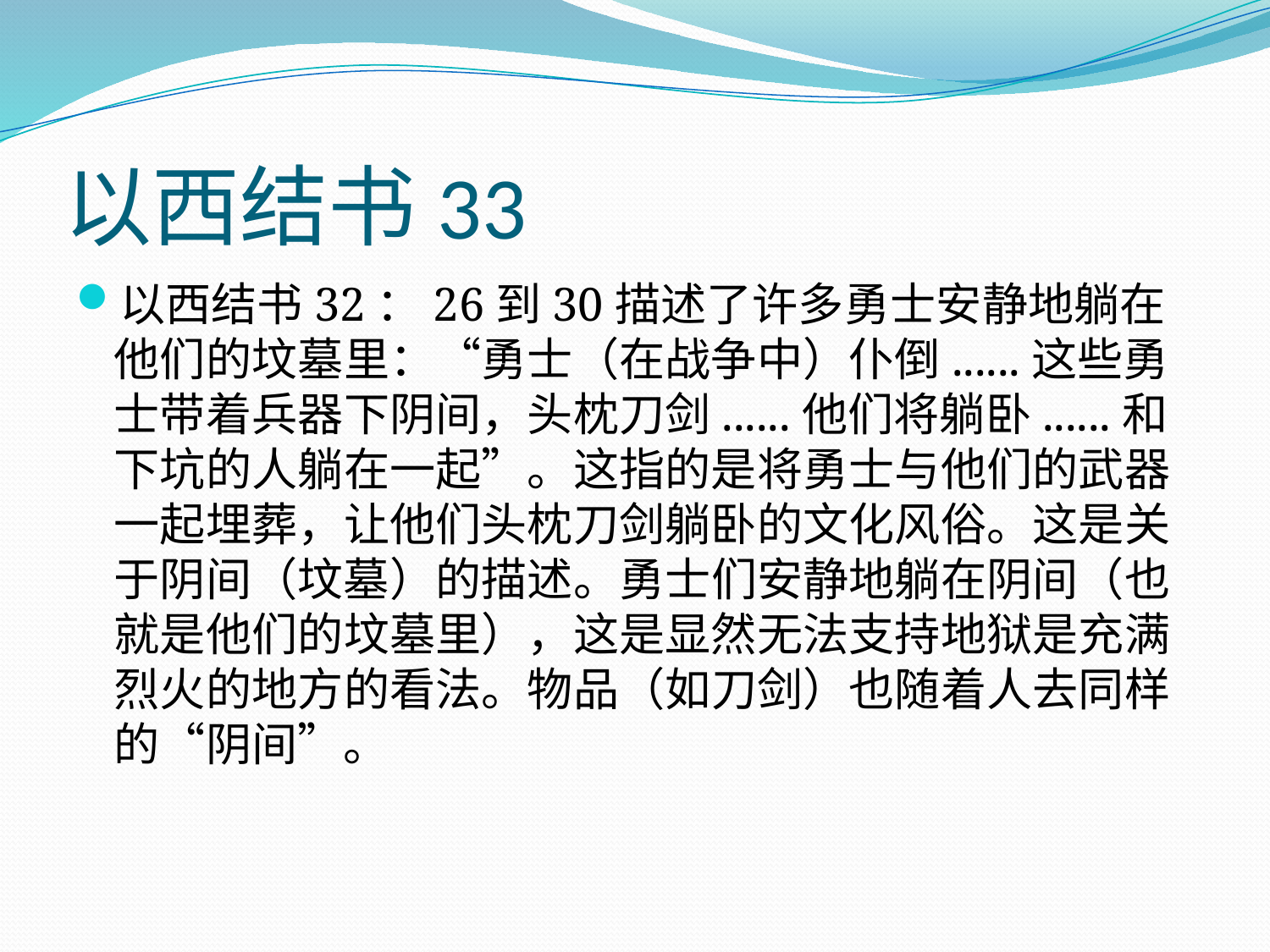

# 以西结书33
以西结书32：26到30描述了许多勇士安静地躺在他们的坟墓里：“勇士（在战争中）仆倒......这些勇士带着兵器下阴间，头枕刀剑......他们将躺卧......和下坑的人躺在一起”。这指的是将勇士与他们的武器一起埋葬，让他们头枕刀剑躺卧的文化风俗。这是关于阴间（坟墓）的描述。勇士们安静地躺在阴间（也就是他们的坟墓里），这是显然无法支持地狱是充满烈火的地方的看法。物品（如刀剑）也随着人去同样的“阴间”。